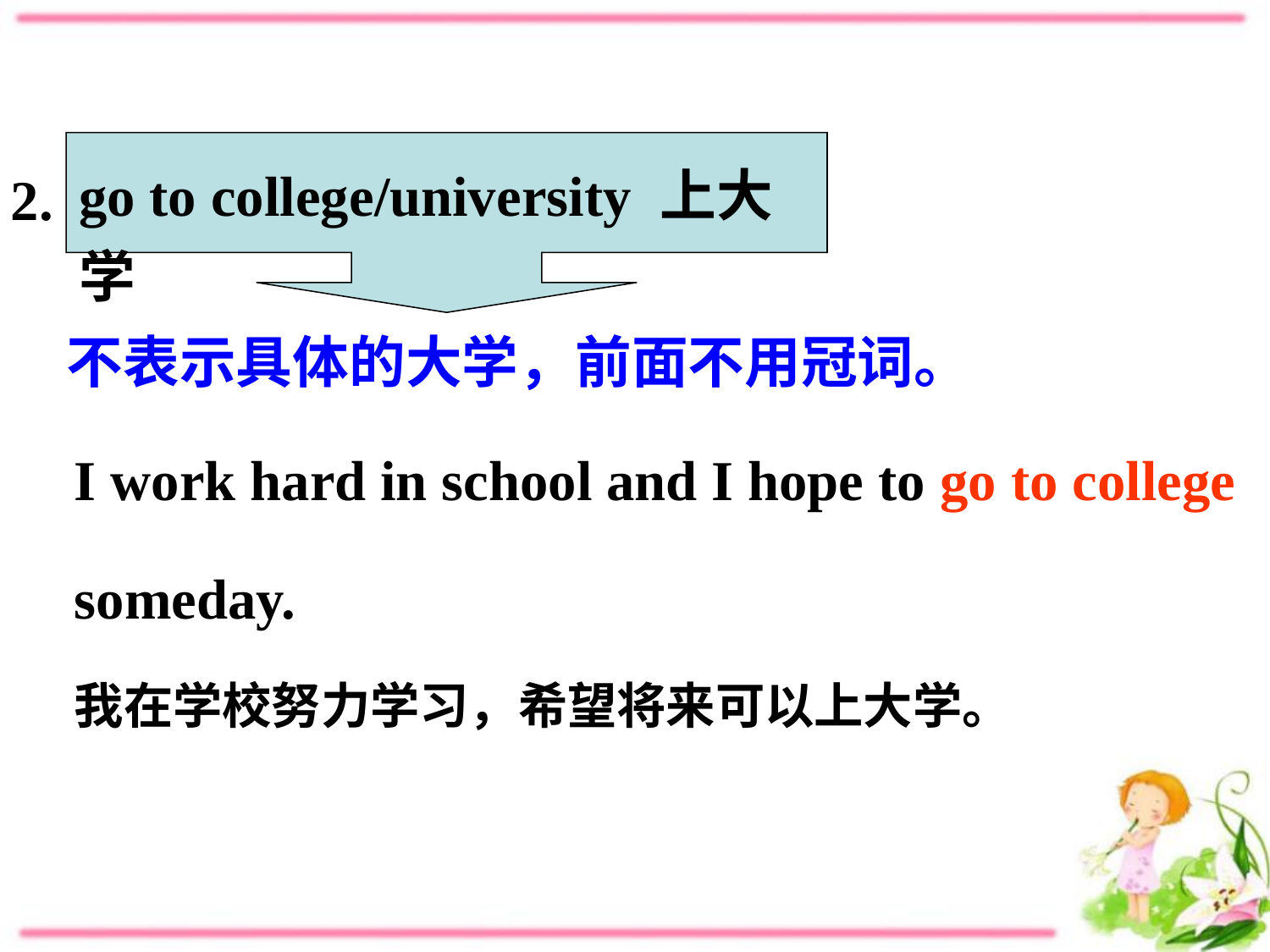

go to college/university 上大学
2.
不表示具体的大学，前面不用冠词。
I work hard in school and I hope to go to college
someday.
我在学校努力学习，希望将来可以上大学。